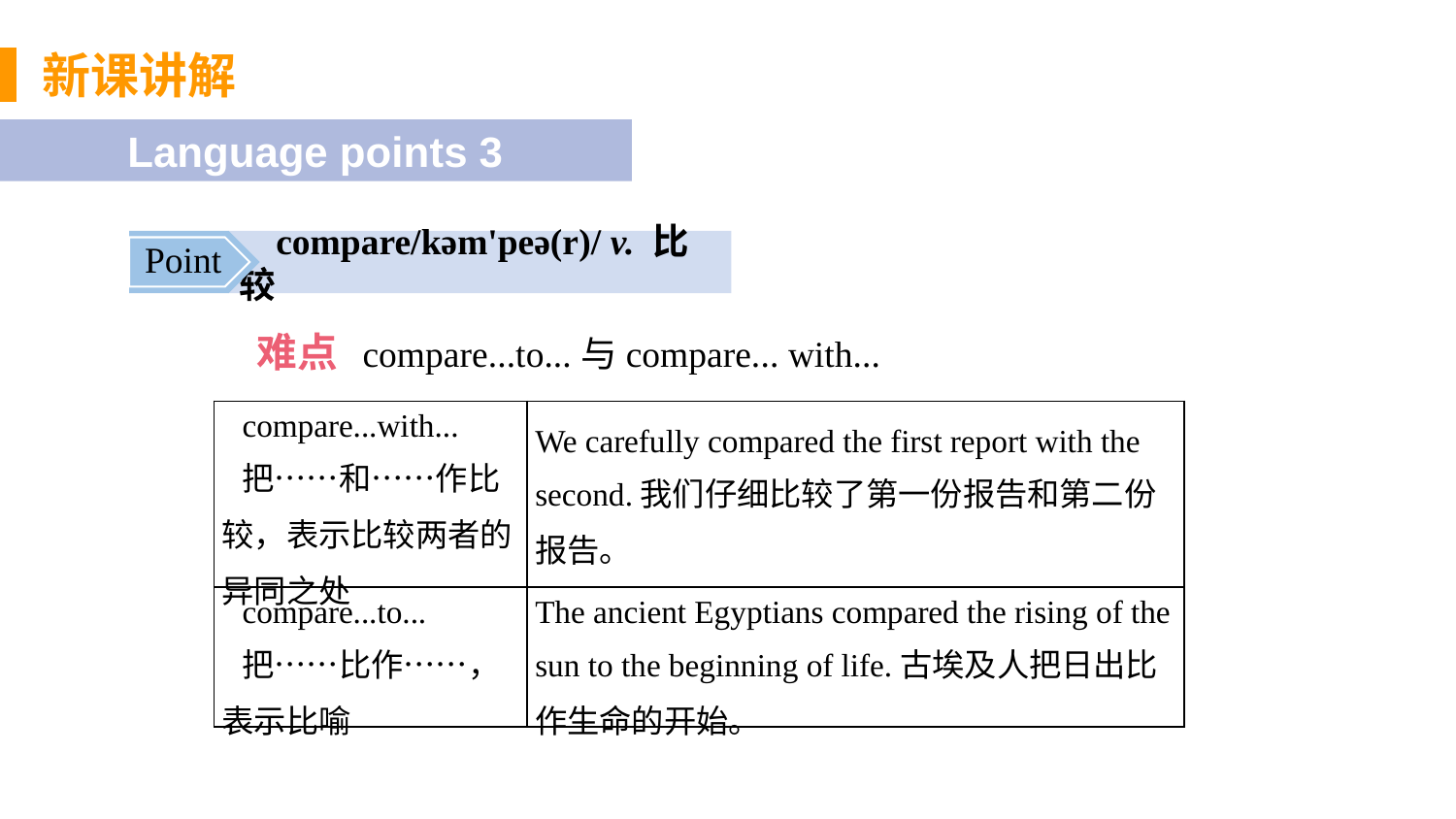

新课讲解

Language points 3

    compare/kəm'peə(r)/ v. 比较

Point

   compare...to...与compare... with...
难点
| compare...with... 把……和……作比较，表示比较两者的异同之处 | We carefully compared the first report with the second.我们仔细比较了第一份报告和第二份报告。 |
| --- | --- |
| compare...to... 把……比作……，表示比喻 | The ancient Egyptians compared the rising of the sun to the beginning of life.古埃及人把日出比作生命的开始。 |